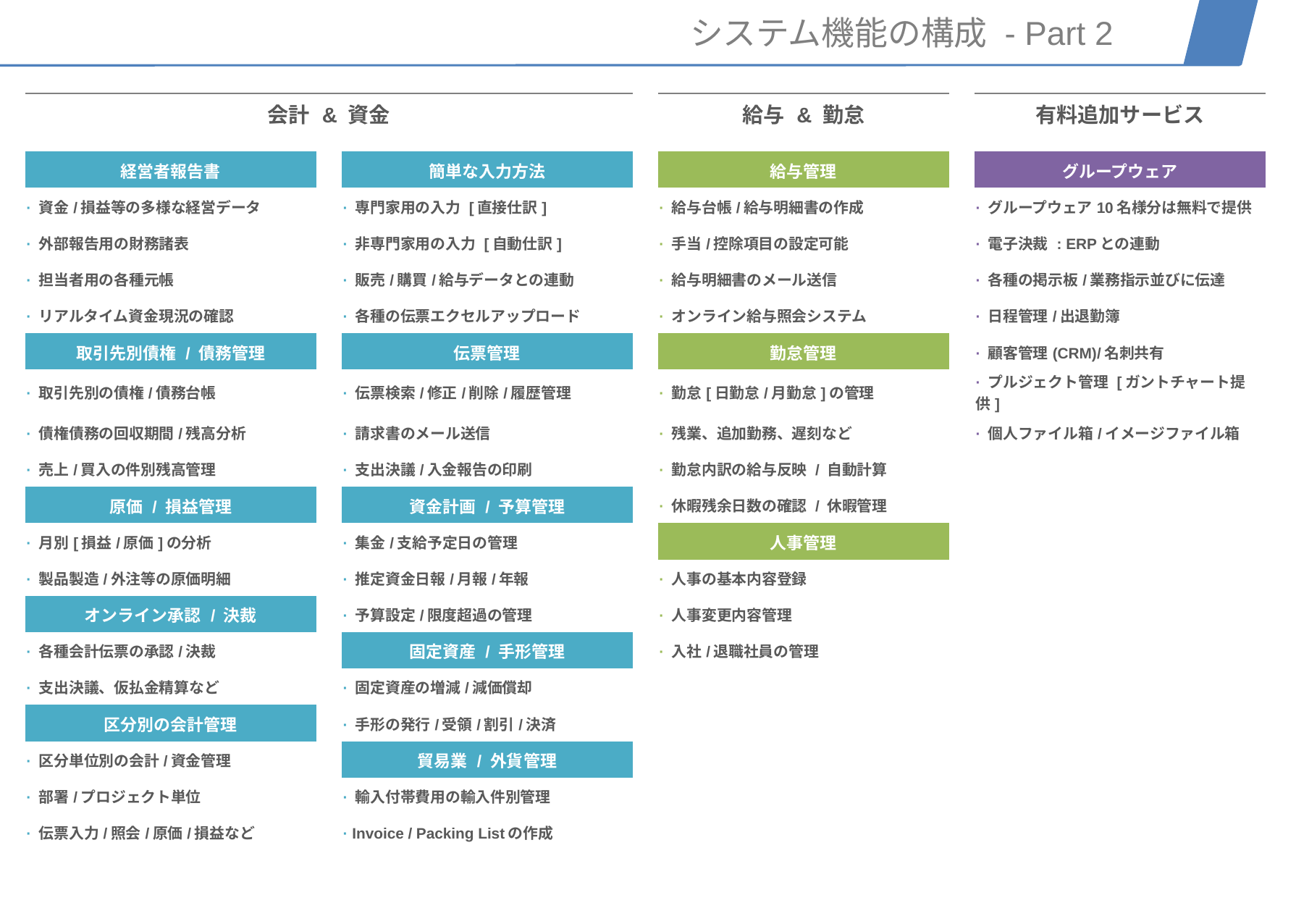

# システム機能の構成 - Part 2
| 会計 & 資金 |  |  |  | 給与 & 勤怠 |  | 有料追加サービス |
| --- | --- | --- | --- | --- | --- | --- |
|  |  |  |  |  |  |  |
| 経営者報告書 |  | 簡単な入力方法 |  | 給与管理 |  | グループウェア |
| · 資金/損益等の多様な経営データ |  | · 専門家用の入力 [直接仕訳] |  | · 給与台帳/給与明細書の作成 |  | · グループウェア10名様分は無料で提供 |
| · 外部報告用の財務諸表 |  | · 非専門家用の入力 [自動仕訳] |  | · 手当/控除項目の設定可能 |  | · 電子決裁 : ERPとの連動 |
| · 担当者用の各種元帳 |  | · 販売/購買/給与データとの連動 |  | · 給与明細書のメール送信 |  | · 各種の掲示板/業務指示並びに伝達 |
| · リアルタイム資金現況の確認 |  | · 各種の伝票エクセルアップロード |  | · オンライン給与照会システム |  | · 日程管理/出退勤簿 |
| 取引先別債権 / 債務管理 |  | 伝票管理 |  | 勤怠管理 |  | · 顧客管理(CRM)/名刺共有 |
| · 取引先別の債権/債務台帳 |  | · 伝票検索/修正/削除/履歴管理 |  | · 勤怠[日勤怠/月勤怠]の管理 |  | · プルジェクト管理 [ガントチャート提供] |
| · 債権債務の回収期間/残高分析 |  | · 請求書のメール送信 |  | · 残業、追加勤務、遅刻など |  | · 個人ファイル箱/イメージファイル箱 |
| · 売上/買入の件別残高管理 |  | · 支出決議/入金報告の印刷 |  | · 勤怠内訳の給与反映 / 自動計算 |  |  |
| 原価 / 損益管理 |  | 資金計画 / 予算管理 |  | · 休暇残余日数の確認 / 休暇管理 |  |  |
| · 月別[損益/原価]の分析 |  | · 集金/支給予定日の管理 |  | 人事管理 |  |  |
| · 製品製造/外注等の原価明細 |  | · 推定資金日報/月報/年報 |  | · 人事の基本内容登録 |  |  |
| オンライン承認 / 決裁 |  | · 予算設定/限度超過の管理 |  | · 人事変更内容管理 |  |  |
| · 各種会計伝票の承認/決裁 |  | 固定資産 / 手形管理 |  | · 入社/退職社員の管理 |  |  |
| · 支出決議、仮払金精算など |  | · 固定資産の増減/減価償却 |  |  |  |  |
| 区分別の会計管理 |  | · 手形の発行/受領/割引/決済 |  |  |  |  |
| · 区分単位別の会計/資金管理 |  | 貿易業 / 外貨管理 |  |  |  |  |
| · 部署/プロジェクト単位 |  | · 輸入付帯費用の輸入件別管理 |  |  |  |  |
| · 伝票入力/照会/原価/損益など |  | · Invoice / Packing Listの作成 |  |  |  |  |